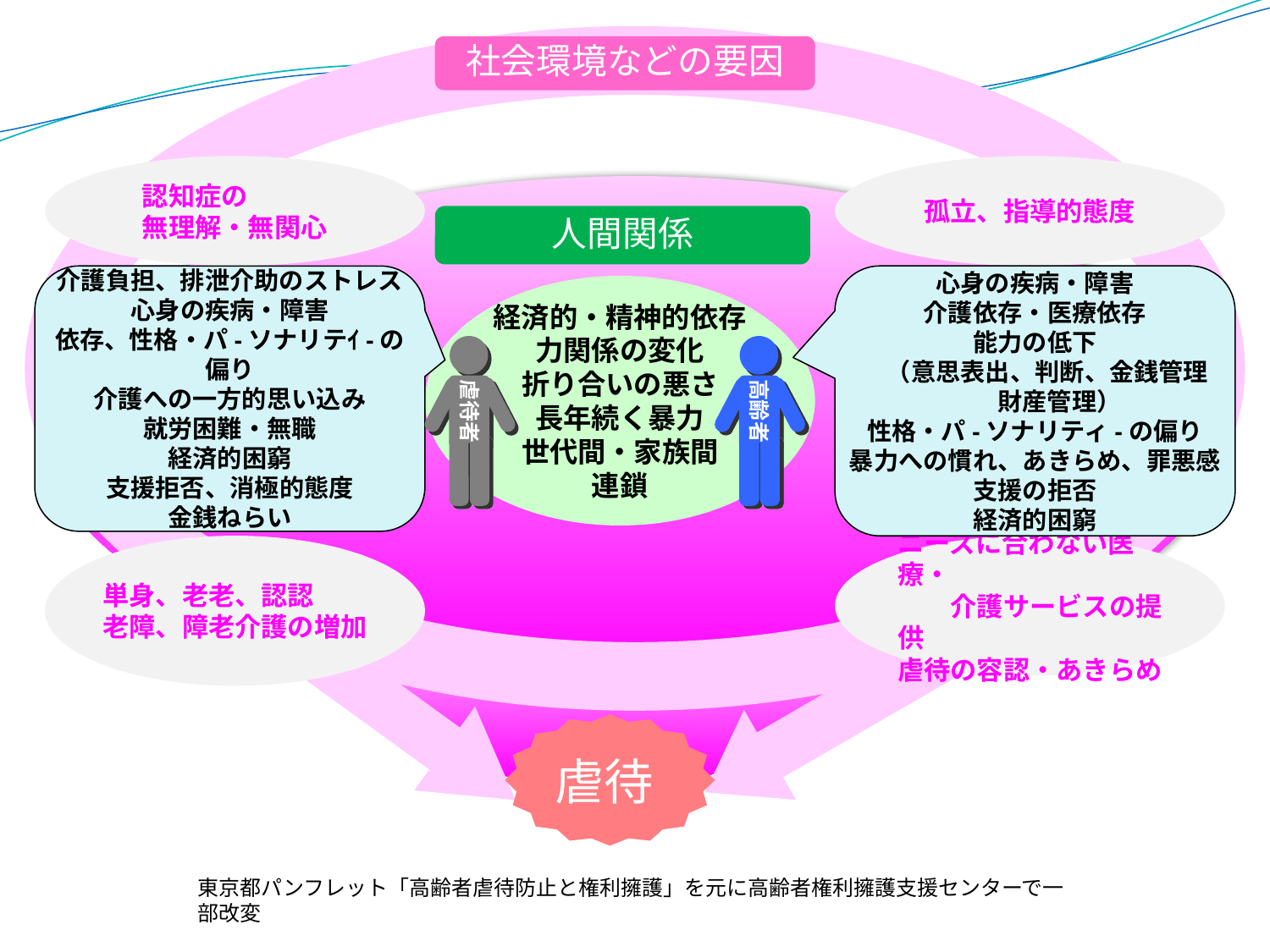

社会環境などの要因
認知症の
無理解・無関心
孤立、指導的態度

人間関係
介護負担、排泄介助のストレス
心身の疾病・障害
依存、性格・パ-ソナリテｲ-の偏り
介護への一方的思い込み
就労困難・無職
経済的困窮
支援拒否、消極的態度
金銭ねらい
心身の疾病・障害
介護依存・医療依存
能力の低下
　（意思表出、判断、金銭管理
　　財産管理）
性格・パ-ソナリティ-の偏り
暴力への慣れ、あきらめ、罪悪感
支援の拒否
経済的困窮
経済的・精神的依存
力関係の変化
折り合いの悪さ
長年続く暴力
世代間・家族間
連鎖

虐待者
高齢者

単身、老老、認認
老障、障老介護の増加
ニーズに合わない医療・
　　介護サービスの提供
虐待の容認・あきらめ

虐待
31
東京都パンフレット「高齢者虐待防止と権利擁護」を元に高齢者権利擁護支援センターで一部改変